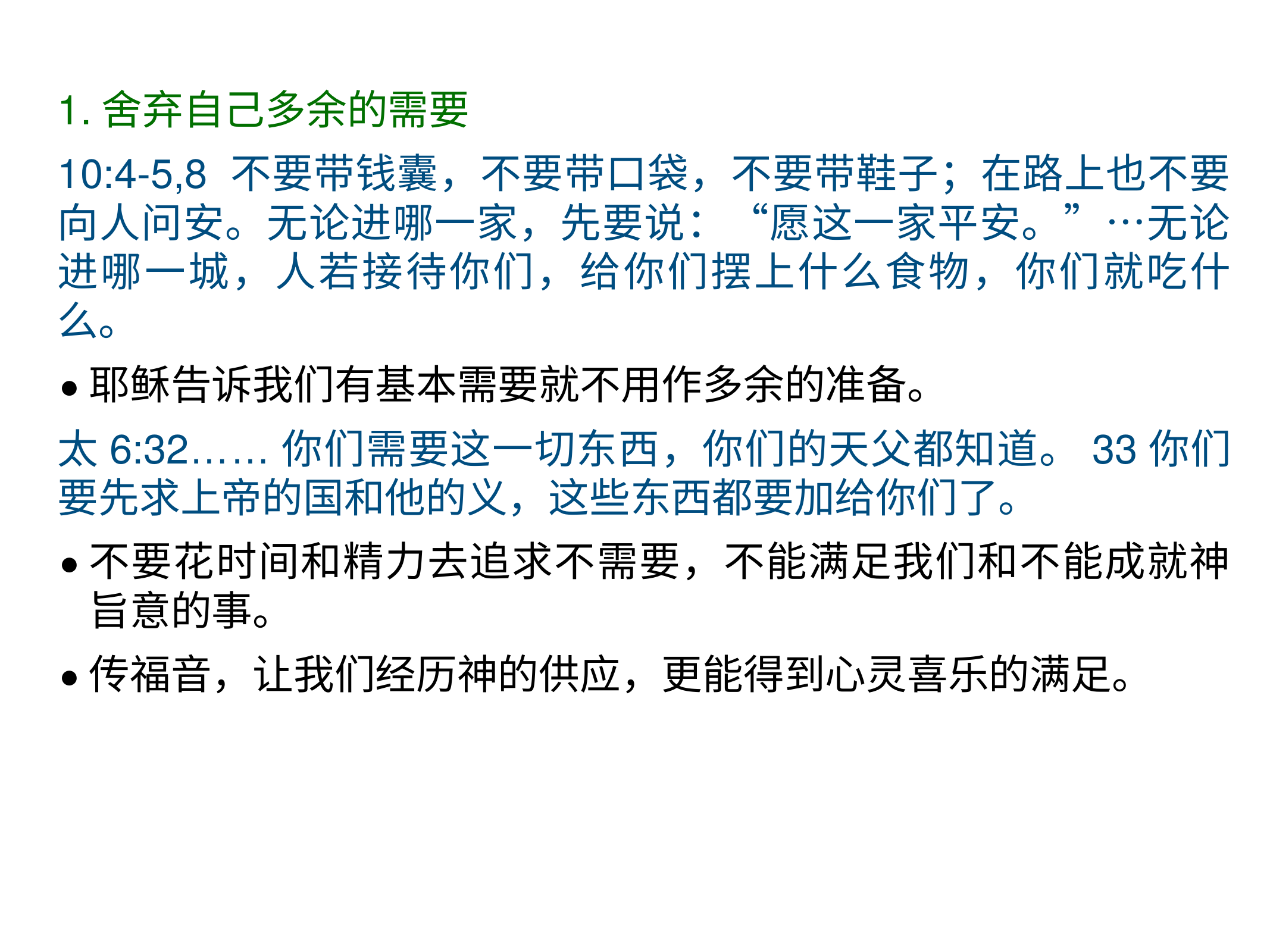

1.舍弃自己多余的需要
10:4-5,8 不要带钱囊，不要带口袋，不要带鞋子；在路上也不要向人问安。无论进哪一家，先要说：“愿这一家平安。”…无论进哪一城，人若接待你们，给你们摆上什么食物，你们就吃什么。
耶稣告诉我们有基本需要就不用作多余的准备。
太6:32……你们需要这一切东西，你们的天父都知道。33你们要先求上帝的国和他的义，这些东西都要加给你们了。
不要花时间和精力去追求不需要，不能满足我们和不能成就神旨意的事。
传福音，让我们经历神的供应，更能得到心灵喜乐的满足。